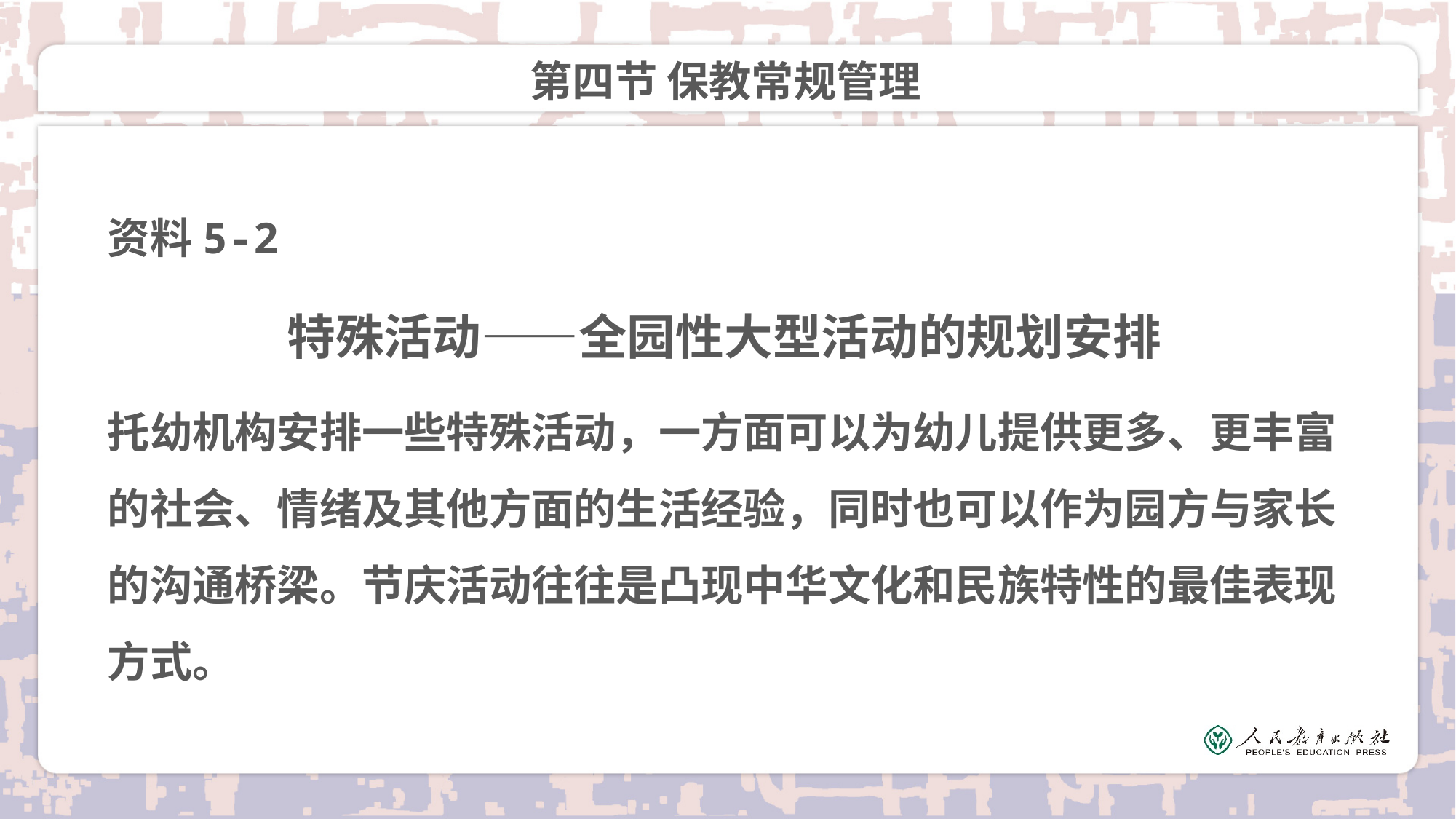

# 第四节 保教常规管理
资料5-2
特殊活动——全园性大型活动的规划安排
托幼机构安排一些特殊活动，一方面可以为幼儿提供更多、更丰富的社会、情绪及其他方面的生活经验，同时也可以作为园方与家长的沟通桥梁。节庆活动往往是凸现中华文化和民族特性的最佳表现方式。